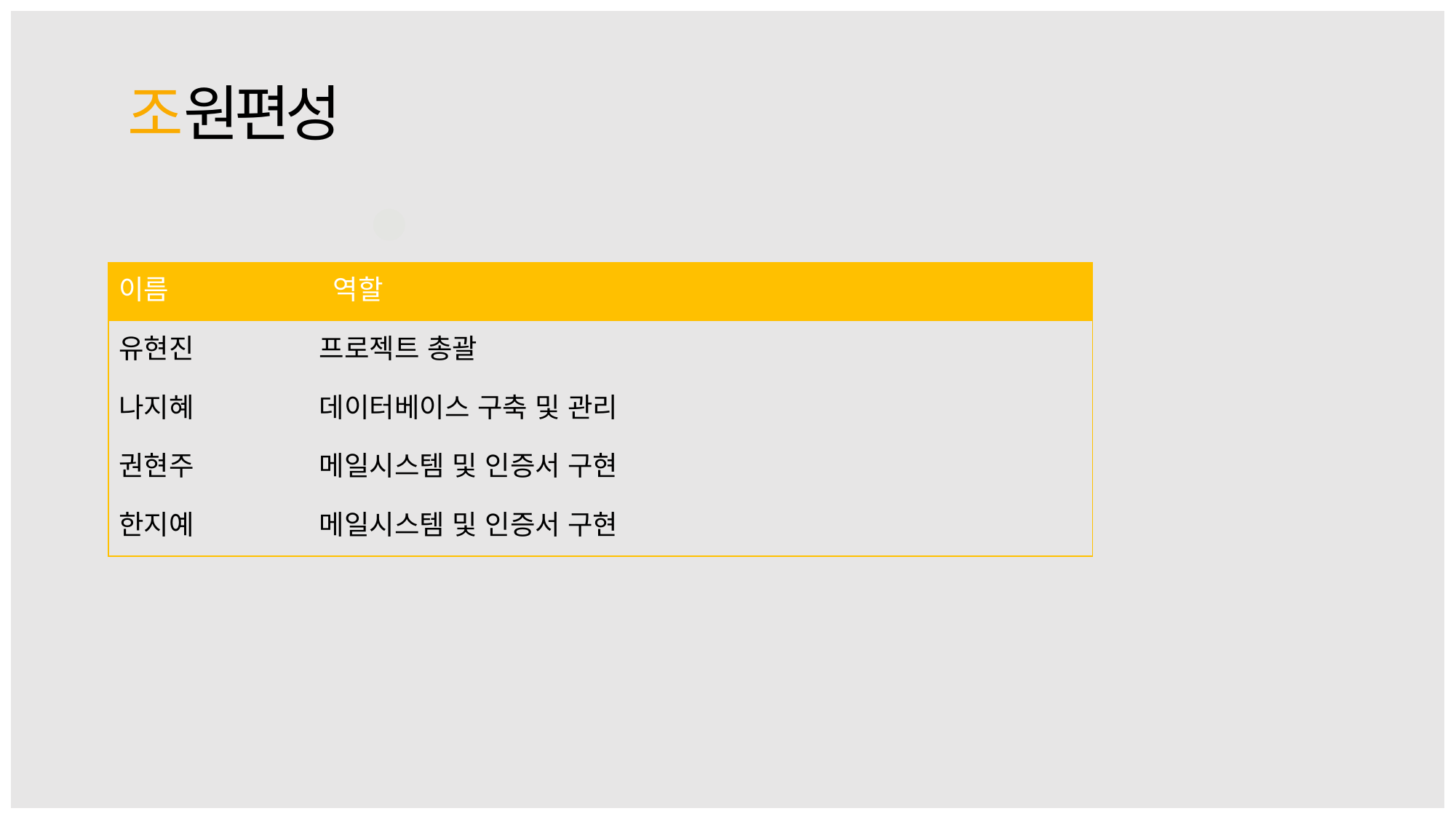

조원편성

| 이름 | 역할 |
| --- | --- |
| 유현진 | 프로젝트 총괄 |
| 나지혜 | 데이터베이스 구축 및 관리 |
| 권현주 | 메일시스템 및 인증서 구현 |
| 한지예 | 메일시스템 및 인증서 구현 |